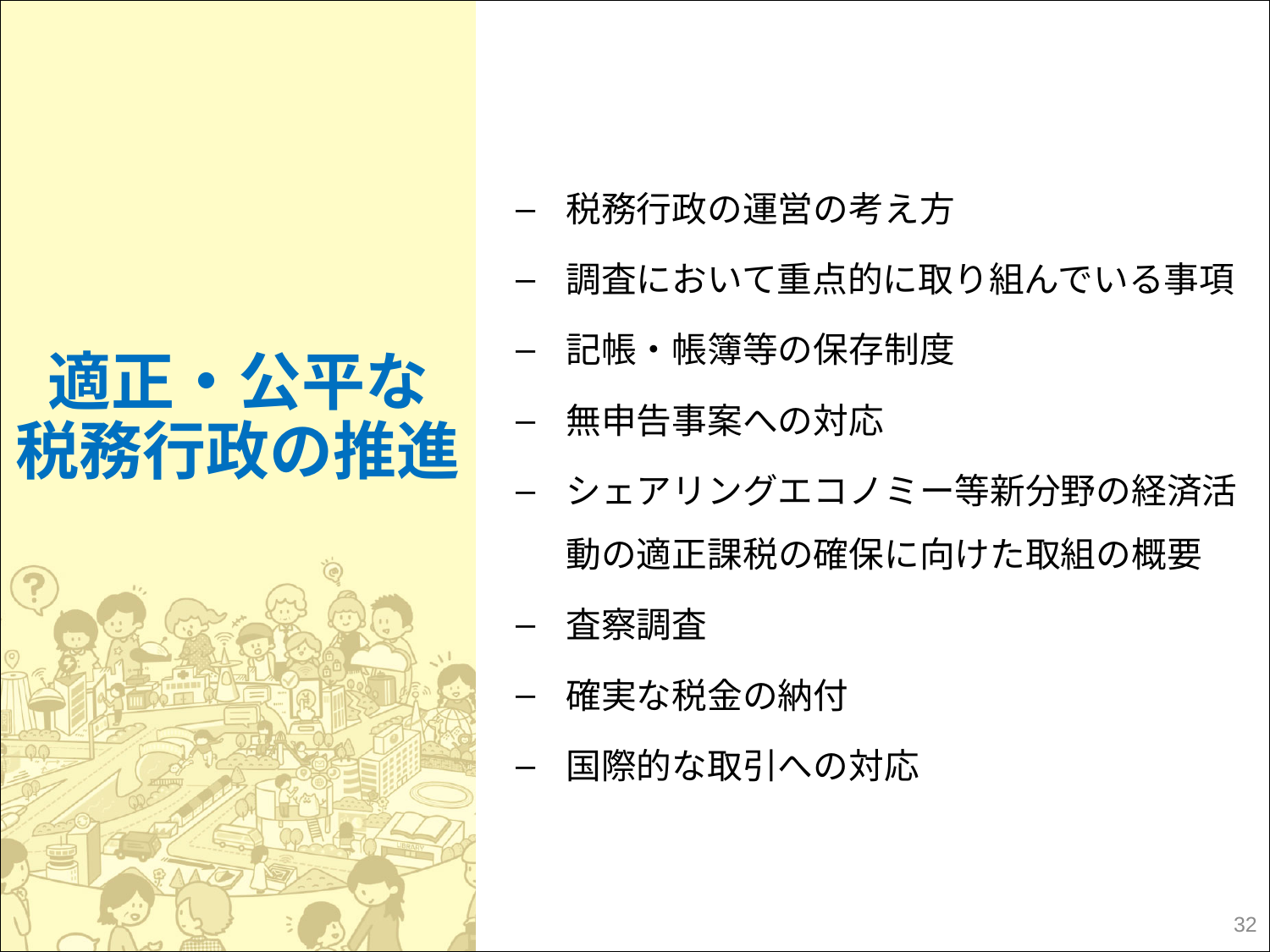

適正・公平な
税務行政の推進

税務行政の運営の考え方
調査において重点的に取り組んでいる事項
記帳・帳簿等の保存制度
無申告事案への対応
シェアリングエコノミー等新分野の経済活動の適正課税の確保に向けた取組の概要
査察調査
確実な税金の納付
国際的な取引への対応
32